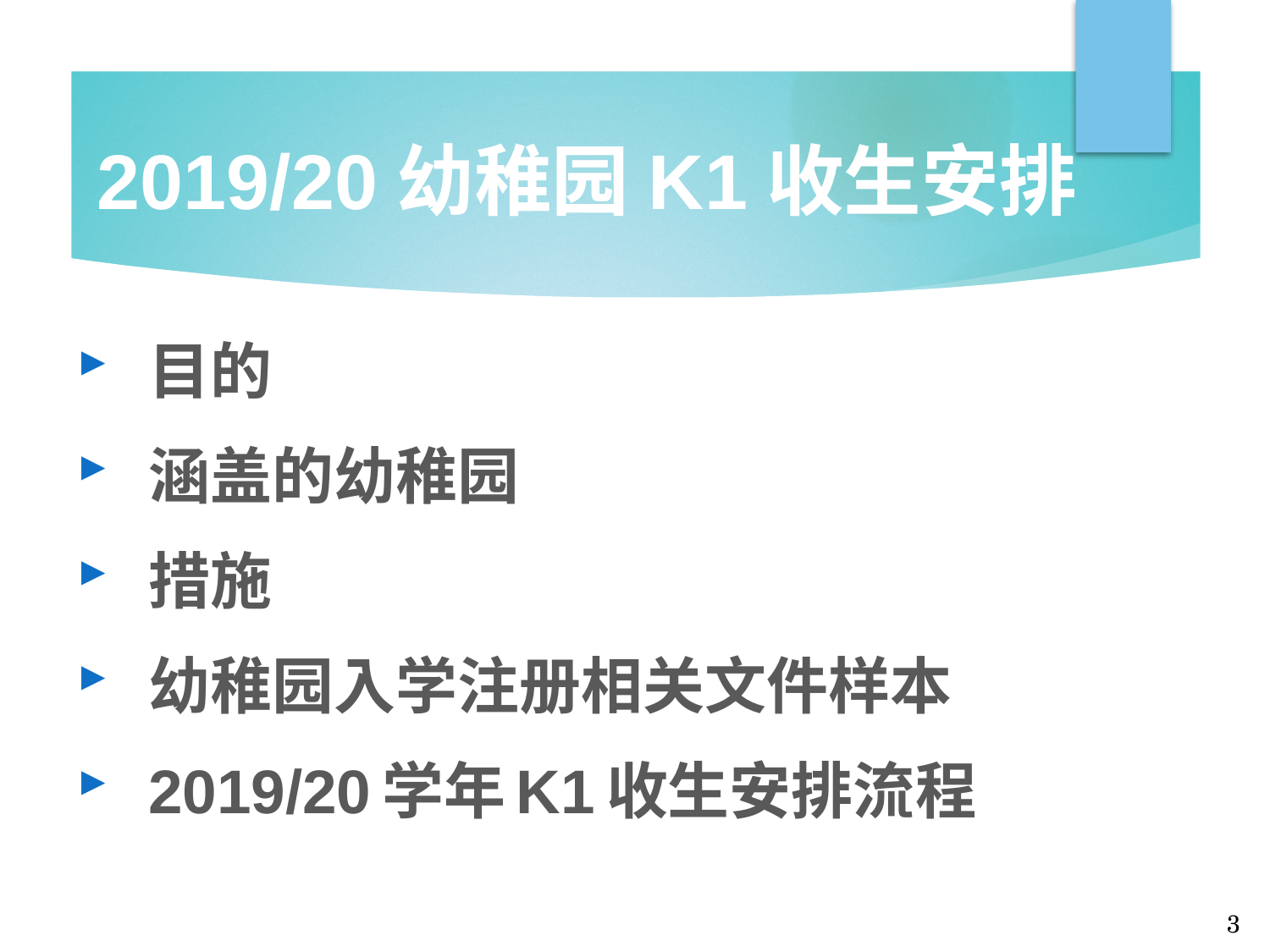

2019/20幼稚园K1收生安排
目的
涵盖的幼稚园
措施
幼稚园入学注册相关文件样本
2019/20学年K1收生安排流程

3